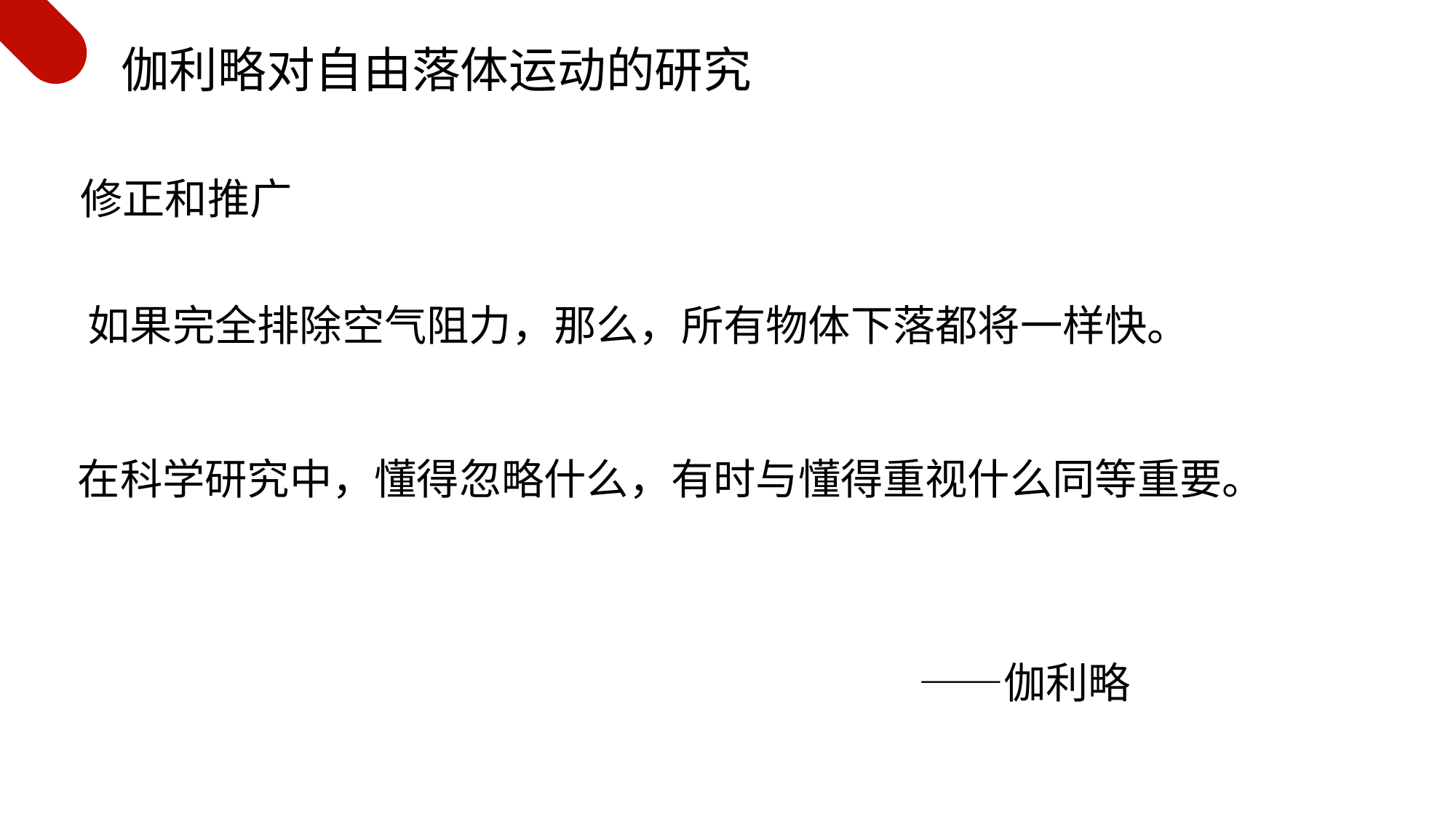

伽利略对自由落体运动的研究
修正和推广
    如果完全排除空气阻力，那么，所有物体下落都将一样快。
      在科学研究中，懂得忽略什么，有时与懂得重视什么同等重要。
                                                                                                ——伽利略